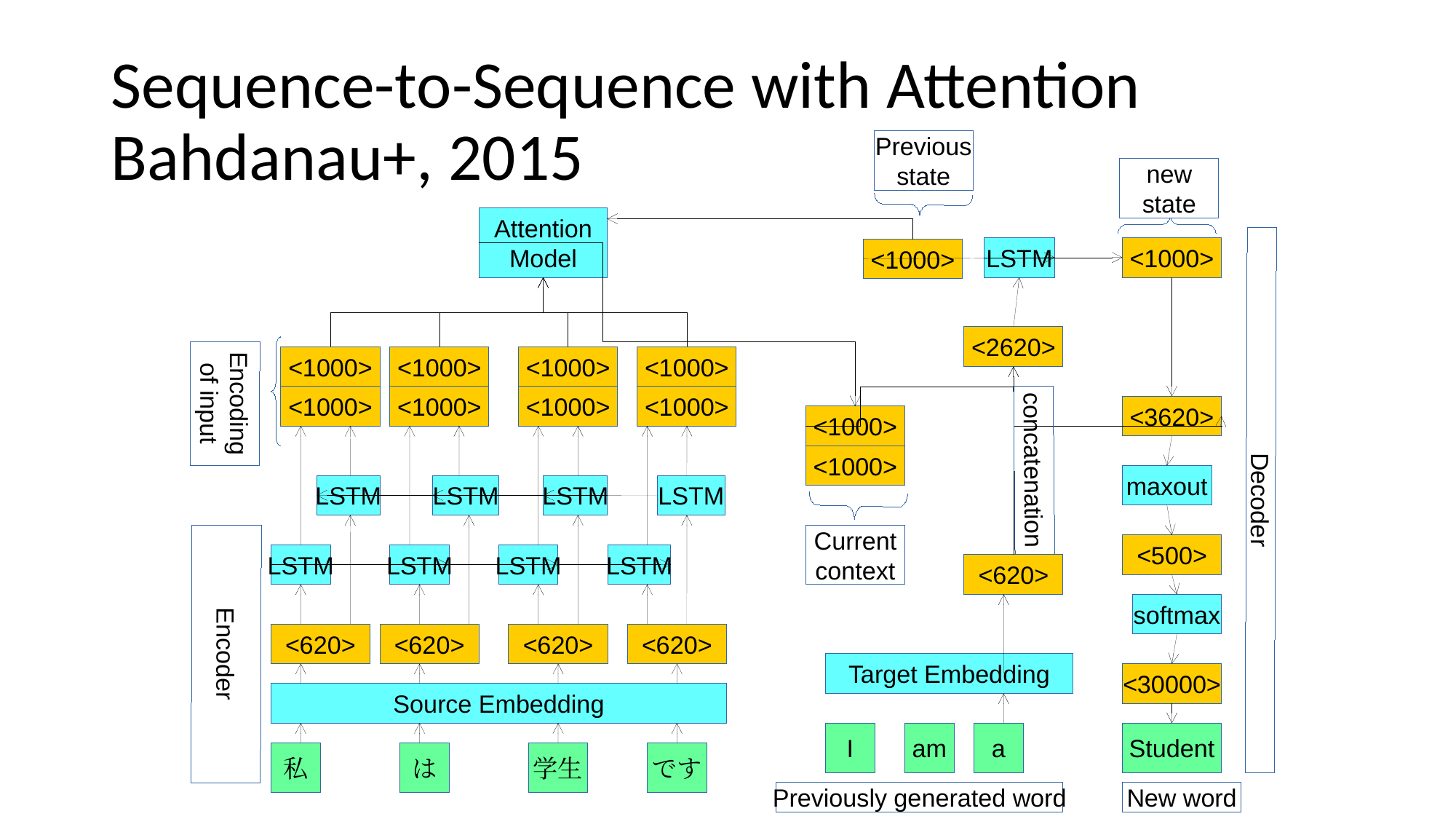

Sequence-to-Sequence with Attention Bahdanau+, 2015
Previous
state

new
state

Attention
Model
LSTM
<1000>
<1000>
<2620>

<1000>
<1000>
<1000>
<1000>
Encoding
of input
<1000>
<1000>
<1000>
<1000>
<3620>
<1000>

<1000>
concatenation

maxout
LSTM
LSTM
LSTM
LSTM
Decoder

Current
context
<500>
LSTM
LSTM
LSTM
LSTM
<620>

softmax
Encoder
<620>
<620>
<620>
<620>
Target Embedding

<30000>
Source Embedding

I
am
a
Student

私
は
学生
です
Previously generated word
New word